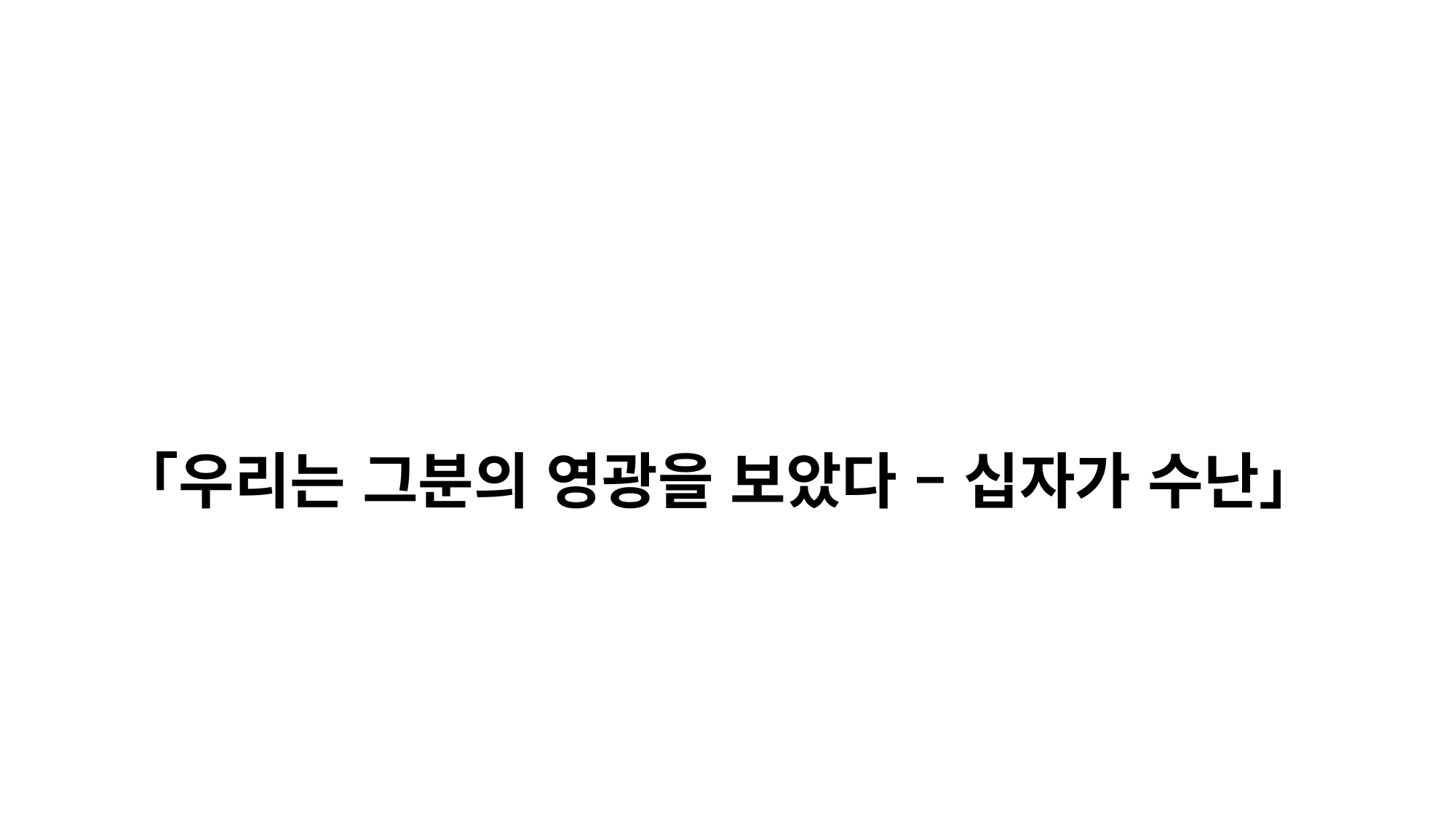

「우리는 그분의 영광을 보았다 – 십자가 수난」